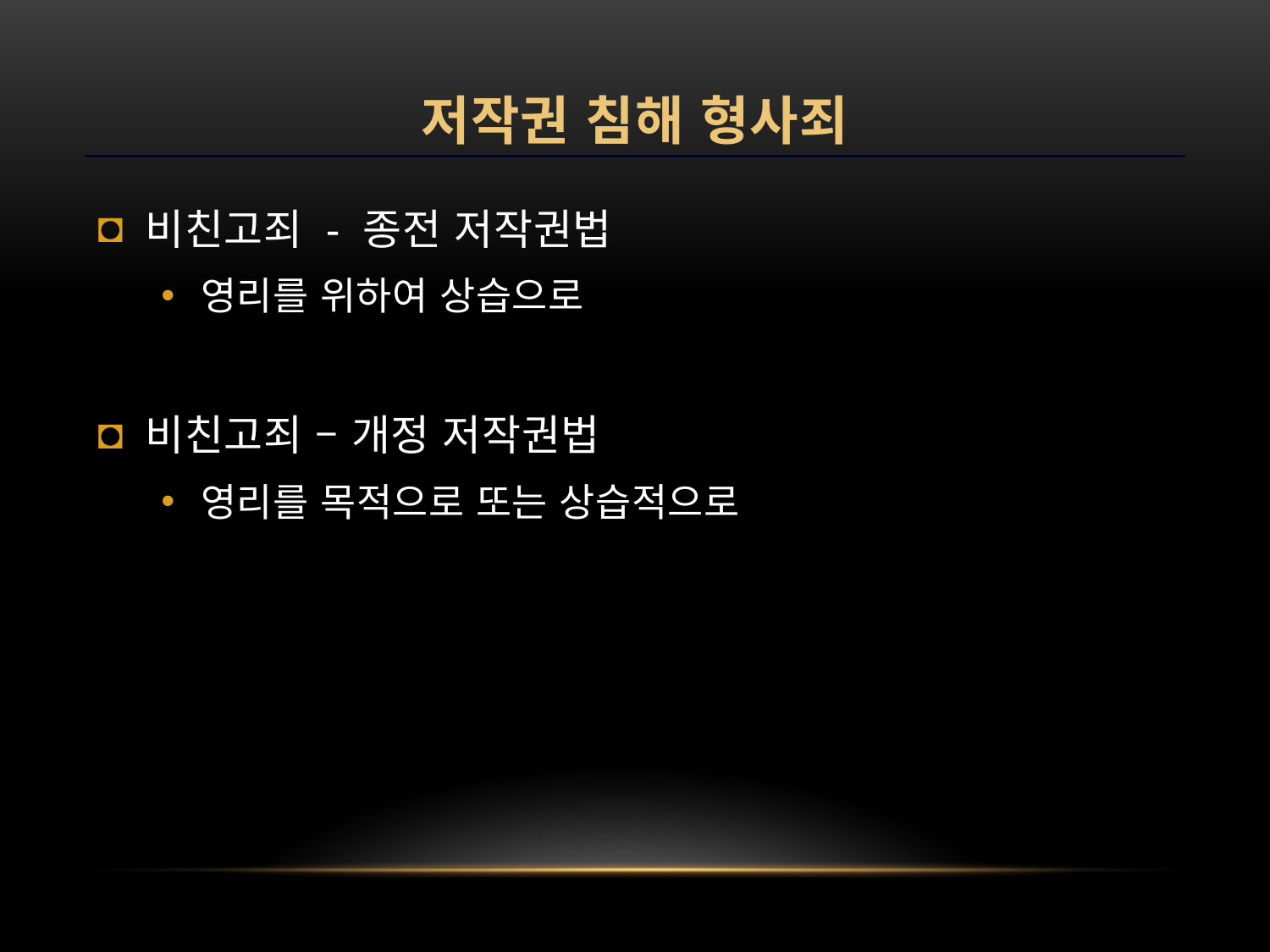

# 저작권 침해 형사죄
비친고죄 - 종전 저작권법
영리를 위하여 상습으로

비친고죄 – 개정 저작권법
영리를 목적으로 또는 상습적으로